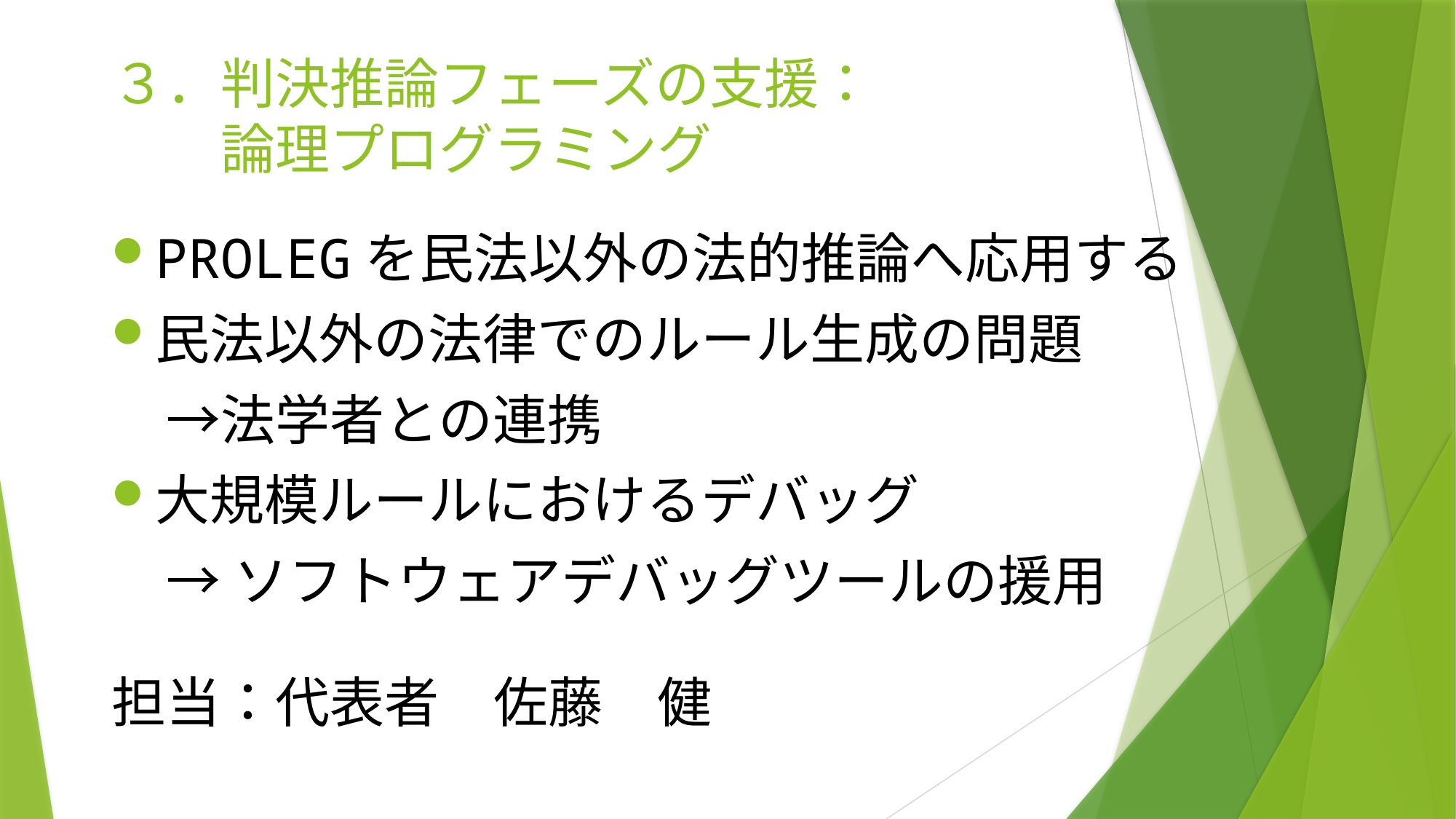

# ３．判決推論フェーズの支援： 　　論理プログラミング
PROLEGを民法以外の法的推論へ応用する
民法以外の法律でのルール生成の問題
　→法学者との連携
大規模ルールにおけるデバッグ
→ソフトウェアデバッグツールの援用

担当：代表者　佐藤　健